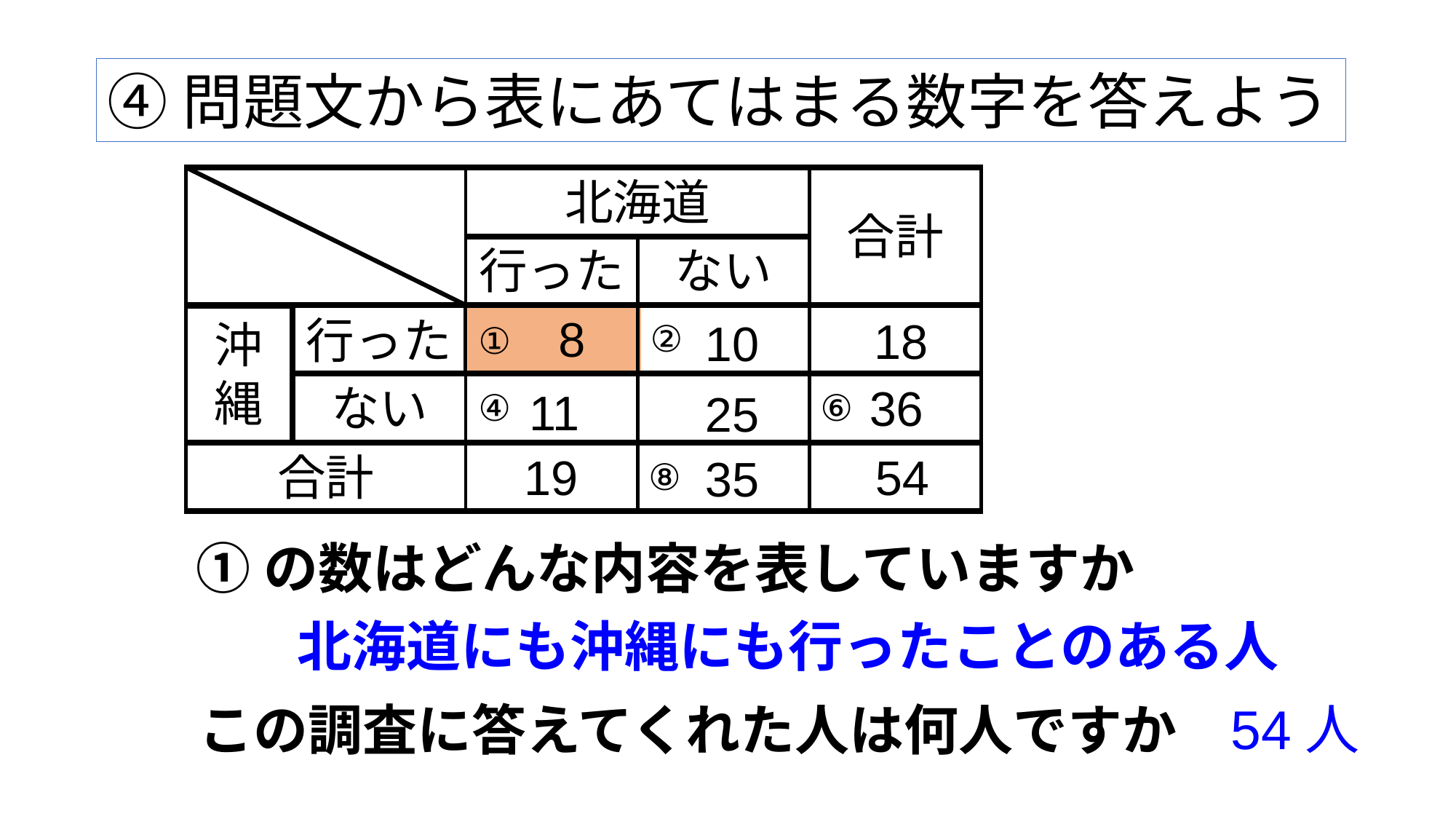

④問題文から表にあてはまる数字を答えよう

北海道
合計
行った
ない

沖縄

ない

⑥
合計
 54

⑧

②
8
行った
①
18
10
④
36
11
25
19
35
①の数はどんな内容を表していますか
北海道にも沖縄にも行ったことのある人
54人
この調査に答えてくれた人は何人ですか